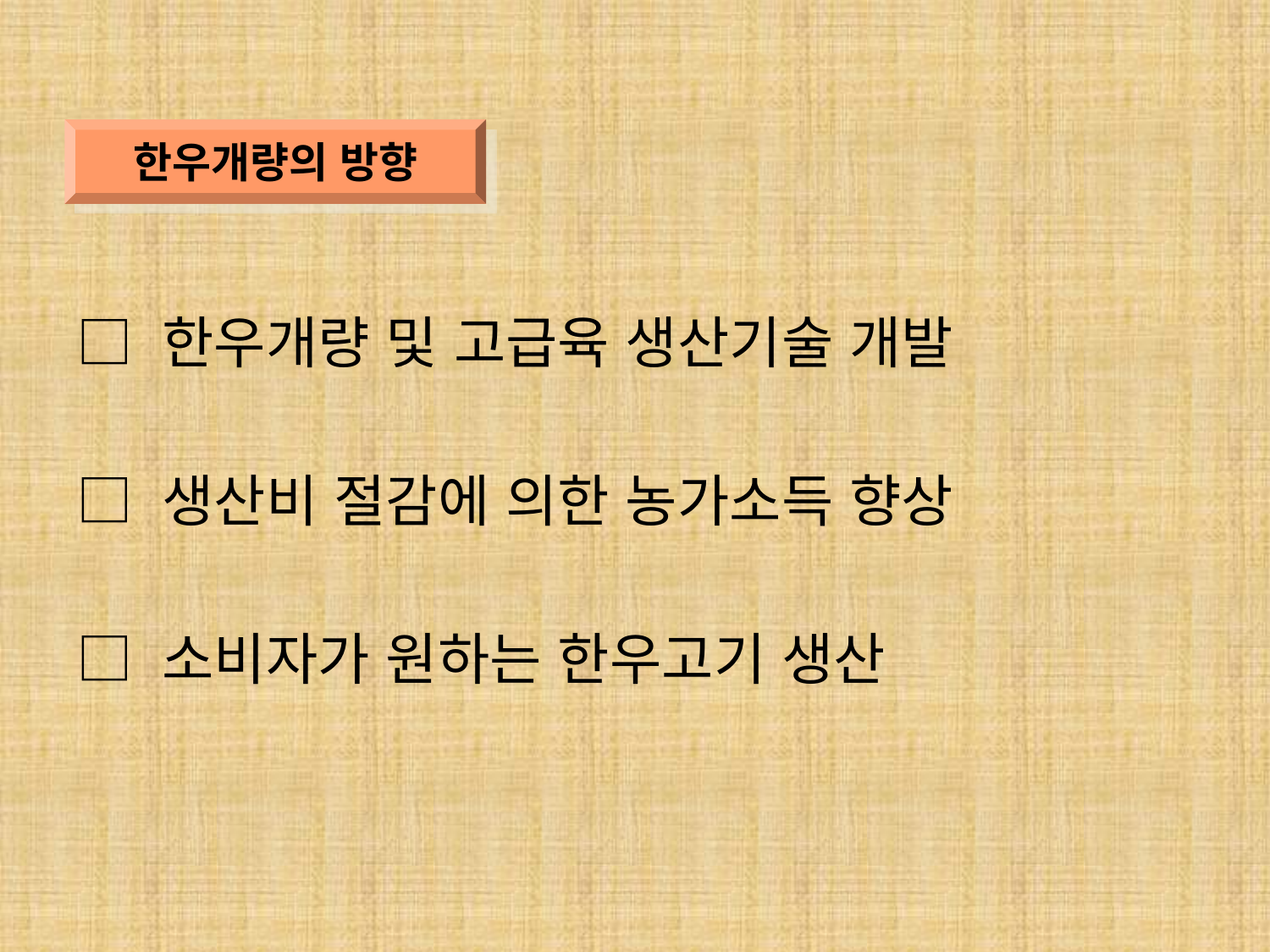

한우개량의 방향

□ 한우개량 및 고급육 생산기술 개발

□ 생산비 절감에 의한 농가소득 향상

□ 소비자가 원하는 한우고기 생산